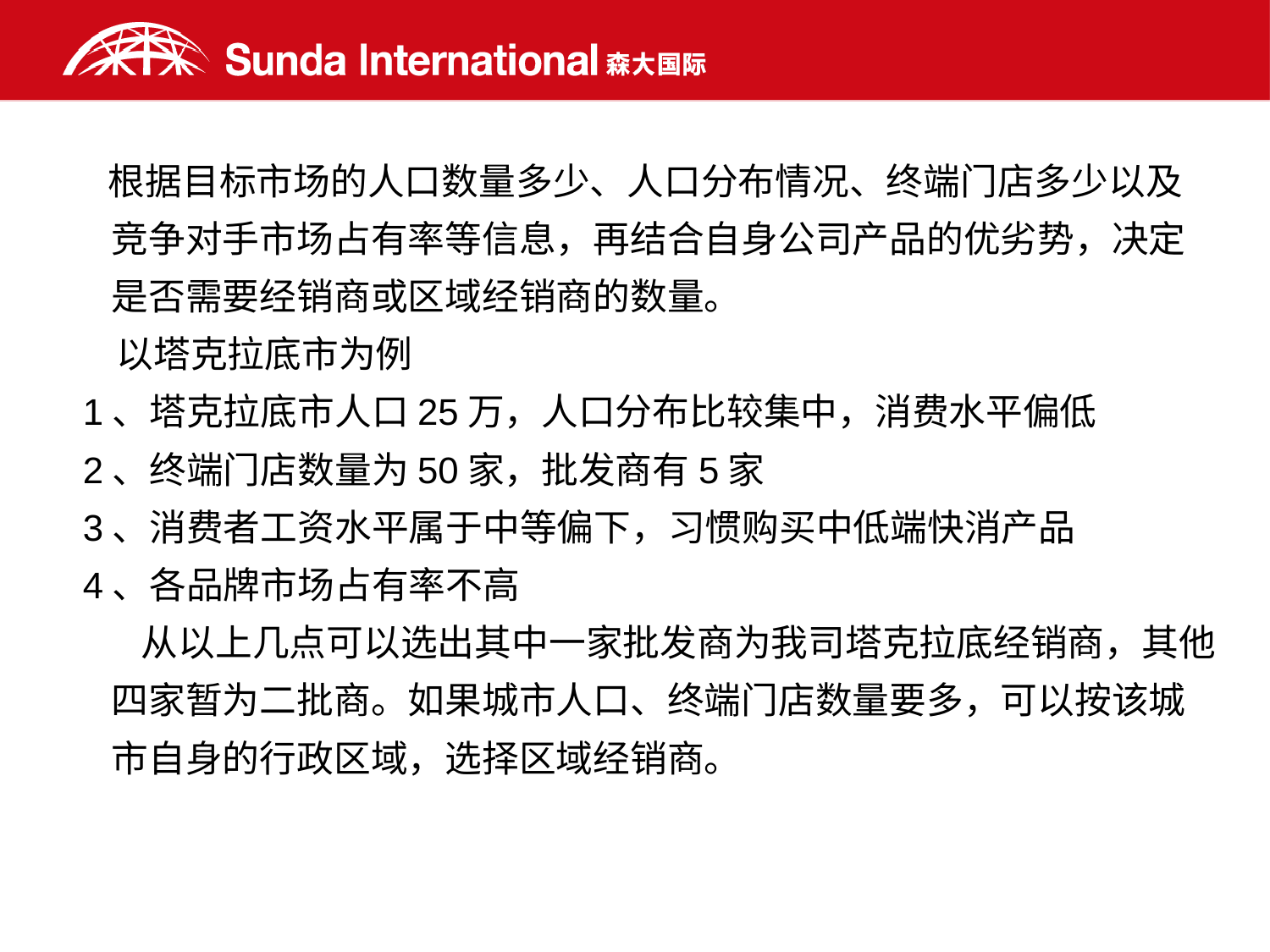

根据目标市场的人口数量多少、人口分布情况、终端门店多少以及竞争对手市场占有率等信息，再结合自身公司产品的优劣势，决定是否需要经销商或区域经销商的数量。
   以塔克拉底市为例
1、塔克拉底市人口25万，人口分布比较集中，消费水平偏低
2、终端门店数量为50家，批发商有5家
3、消费者工资水平属于中等偏下，习惯购买中低端快消产品
4、各品牌市场占有率不高
      从以上几点可以选出其中一家批发商为我司塔克拉底经销商，其他四家暂为二批商。如果城市人口、终端门店数量要多，可以按该城市自身的行政区域，选择区域经销商。